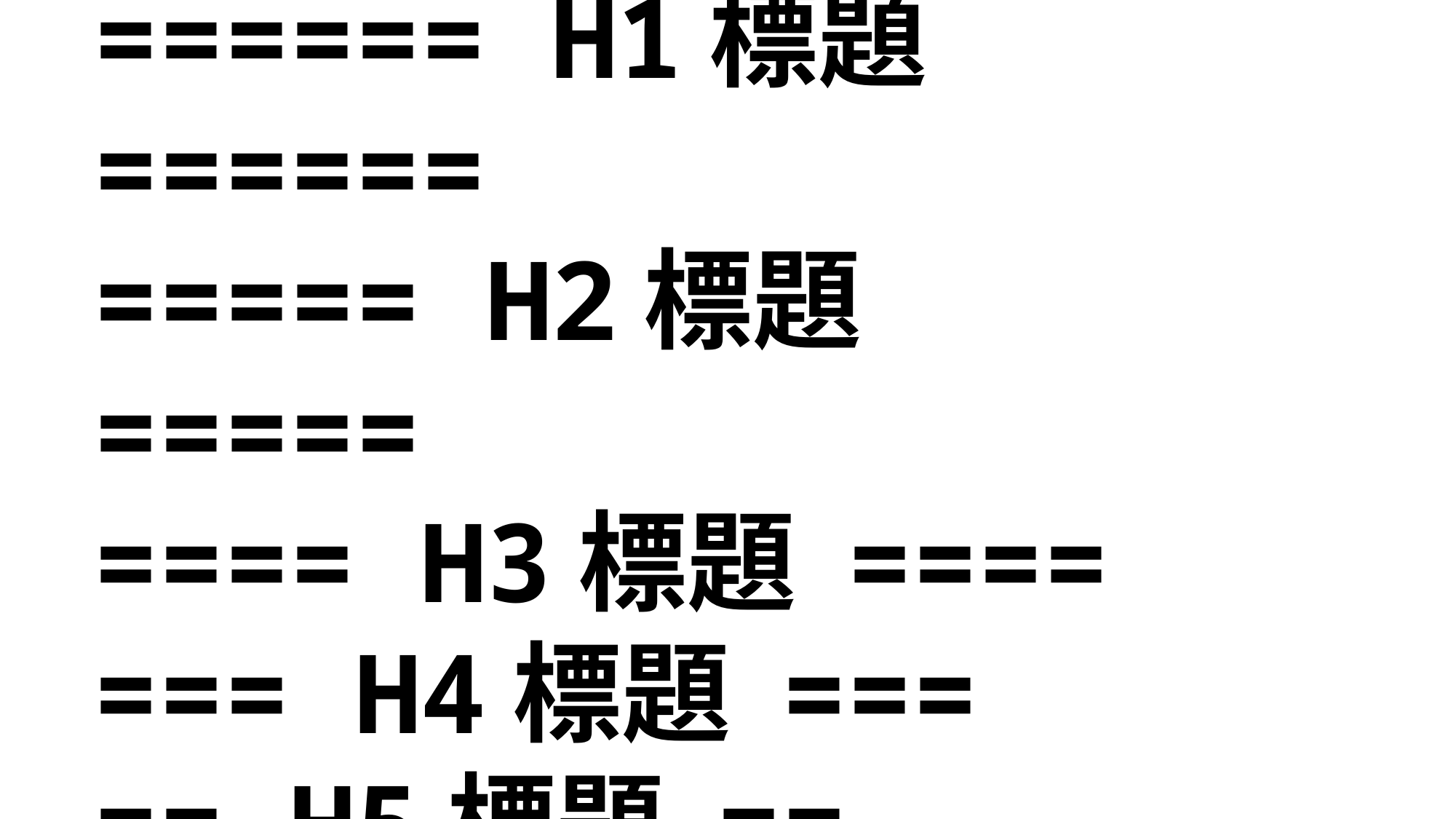

# ====== H1標題 ====== ===== H2標題 ===== ==== H3標題 ==== === H4標題 === == H5標題 ==